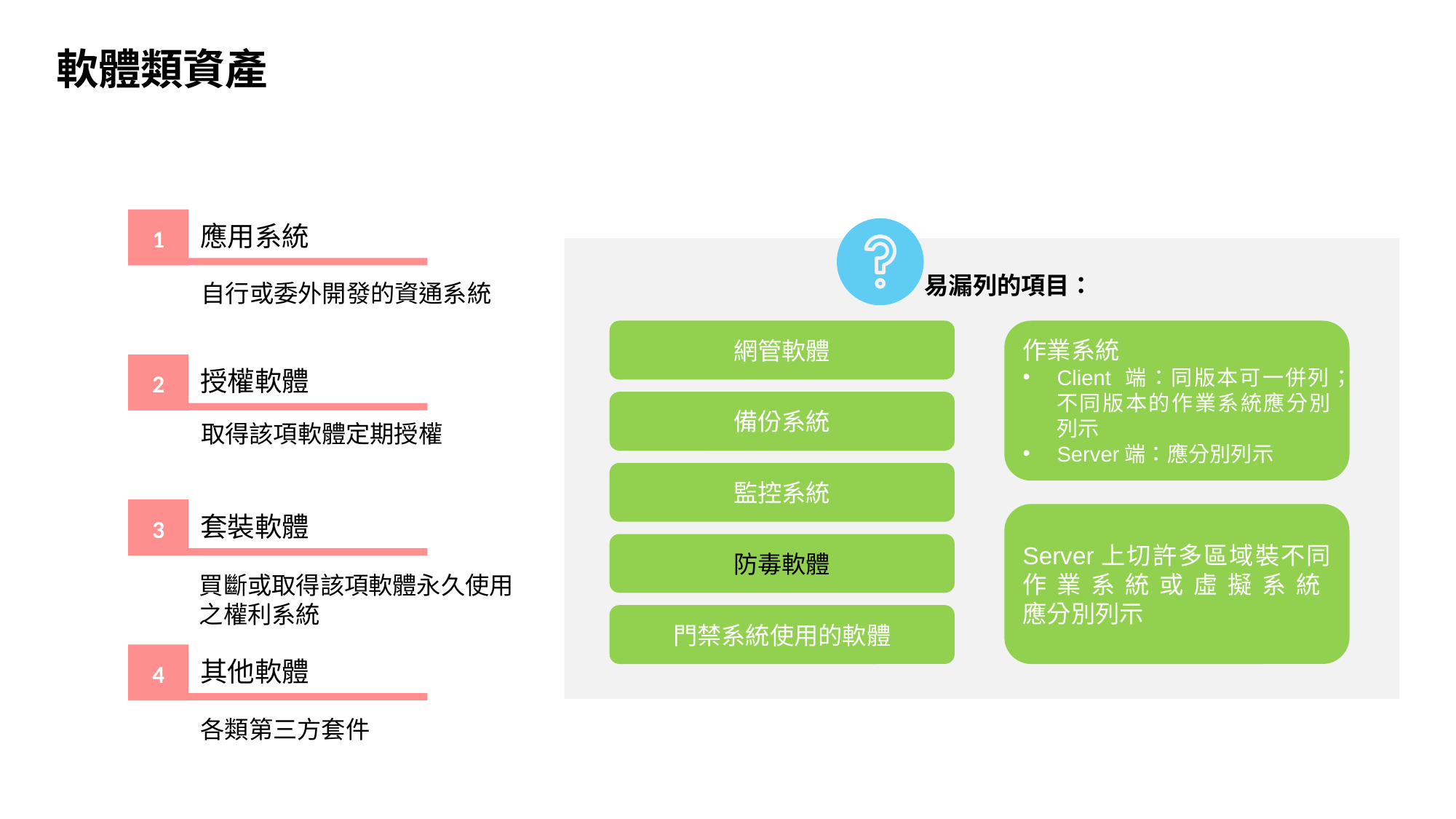

# 軟體類資產

1
應用系統

         易漏列的項目：

網管軟體
備份系統
監控系統
防毒軟體
作業系統
Client 端：同版本可一併列；不同版本的作業系統應分別列示
Server端：應分別列示
Server上切許多區域裝不同作業系統或虛擬系統
應分別列示
門禁系統使用的軟體

自行或委外開發的資通系統
2
授權軟體

取得該項軟體定期授權
3
套裝軟體

買斷或取得該項軟體永久使用
之權利系統
4
其他軟體

各類第三方套件